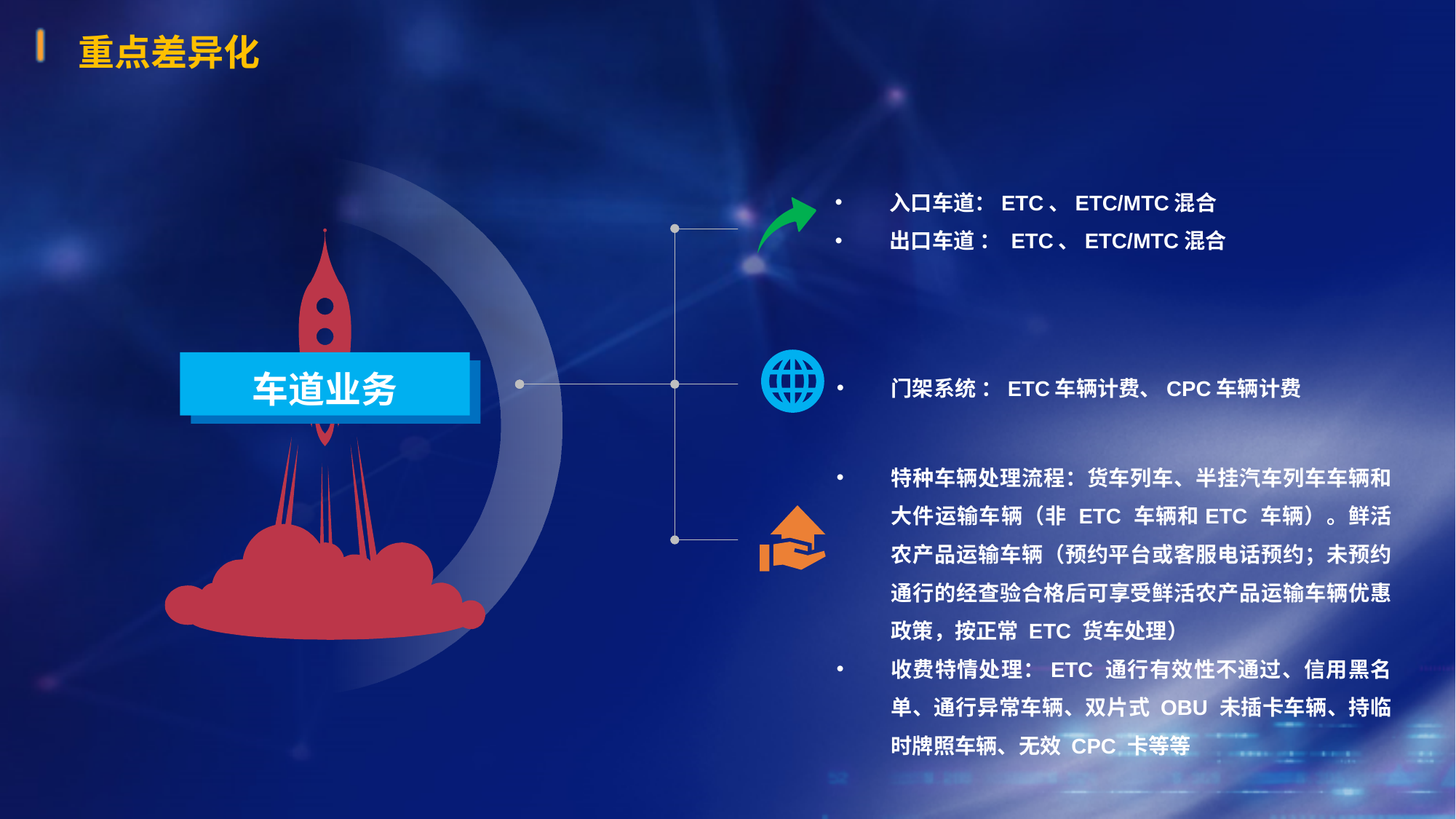

重点差异化

入口车道：ETC、ETC/MTC混合
出口车道 ： ETC、ETC/MTC混合

车道业务
门架系统 ：ETC车辆计费、CPC车辆计费
ETC发行量增大
特种车辆处理流程：货车列车、半挂汽车列车车辆和大件运输车辆（非 ETC 车辆和ETC 车辆）。鲜活农产品运输车辆（预约平台或客服电话预约；未预约通行的经查验合格后可享受鲜活农产品运输车辆优惠政策，按正常 ETC 货车处理）
收费特情处理：ETC 通行有效性不通过、信用黑名单、通行异常车辆、双片式 OBU 未插卡车辆、持临时牌照车辆、无效 CPC 卡等等